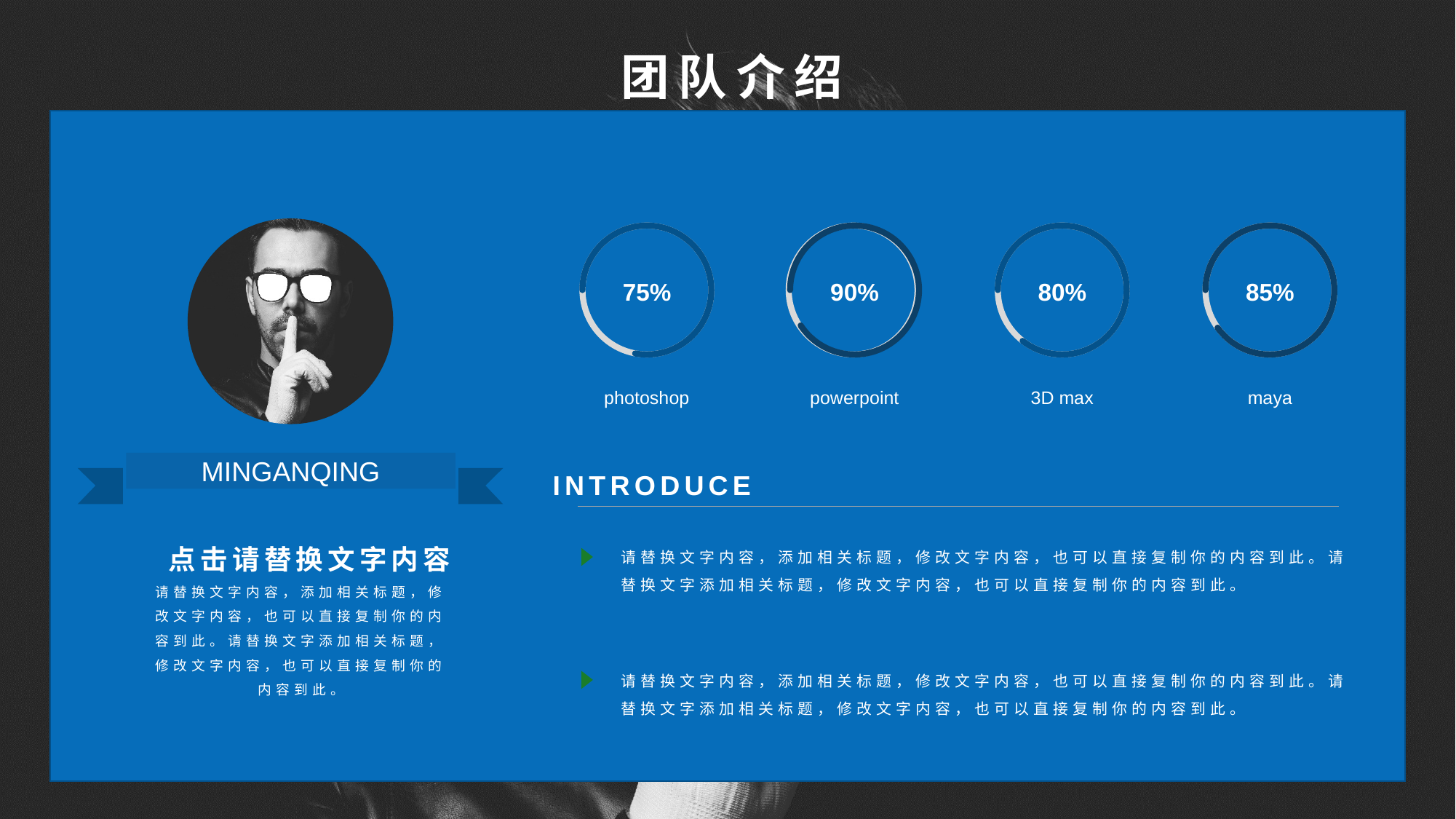

团队介绍

75%
photoshop

80%
3D max

85%
maya

90%
powerpoint
MINGANQING

INTRODUCE
点击请替换文字内容
请替换文字内容，添加相关标题，修改文字内容，也可以直接复制你的内容到此。请替换文字添加相关标题，修改文字内容，也可以直接复制你的内容到此。

请替换文字内容，添加相关标题，修改文字内容，也可以直接复制你的内容到此。请替换文字添加相关标题，修改文字内容，也可以直接复制你的内容到此。
请替换文字内容，添加相关标题，修改文字内容，也可以直接复制你的内容到此。请替换文字添加相关标题，修改文字内容，也可以直接复制你的内容到此。